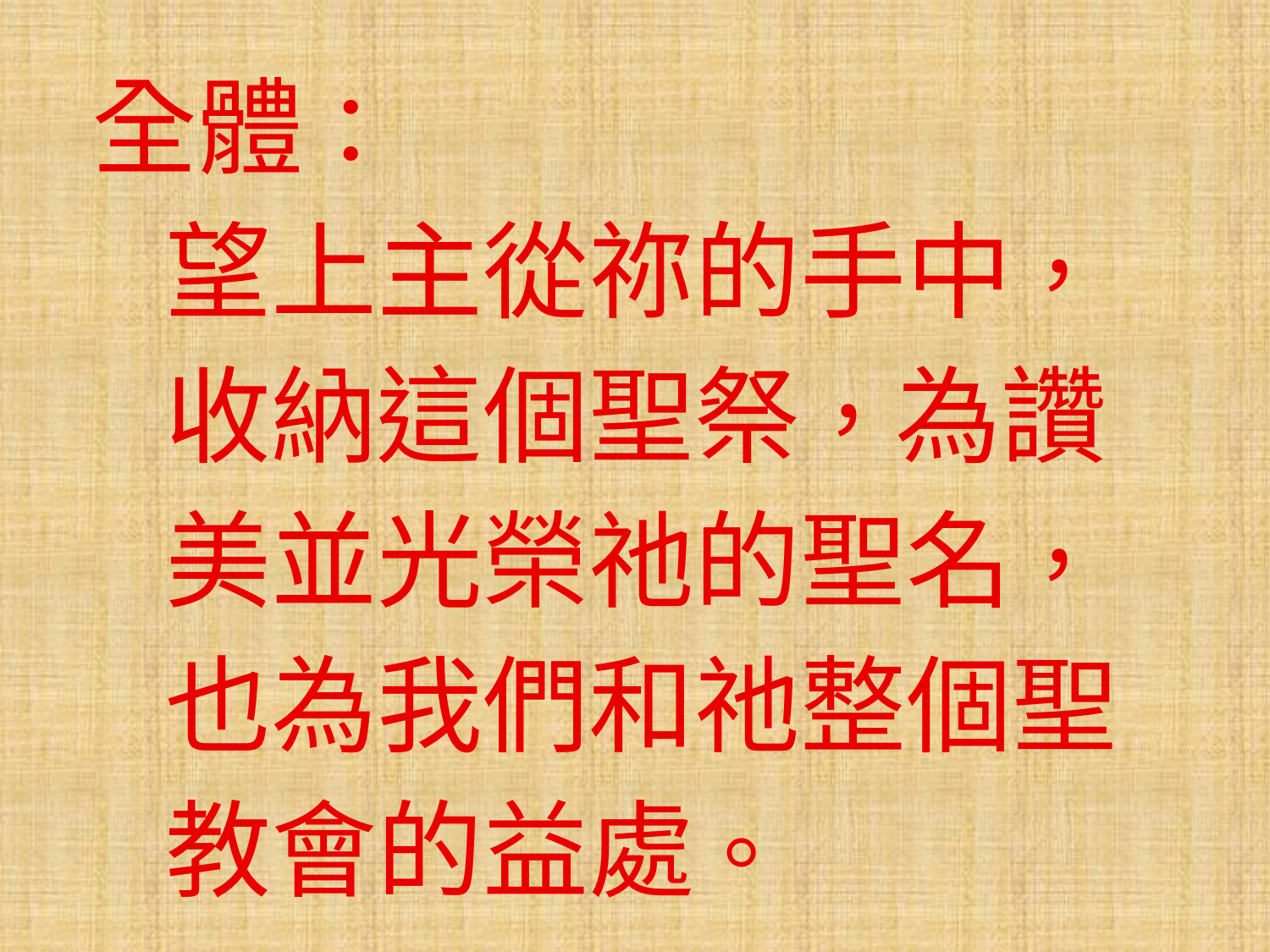

全體：
  望上主從祢的手中，
  收納這個聖祭，為讚
  美並光榮祂的聖名，
  也為我們和祂整個聖
  教會的益處。